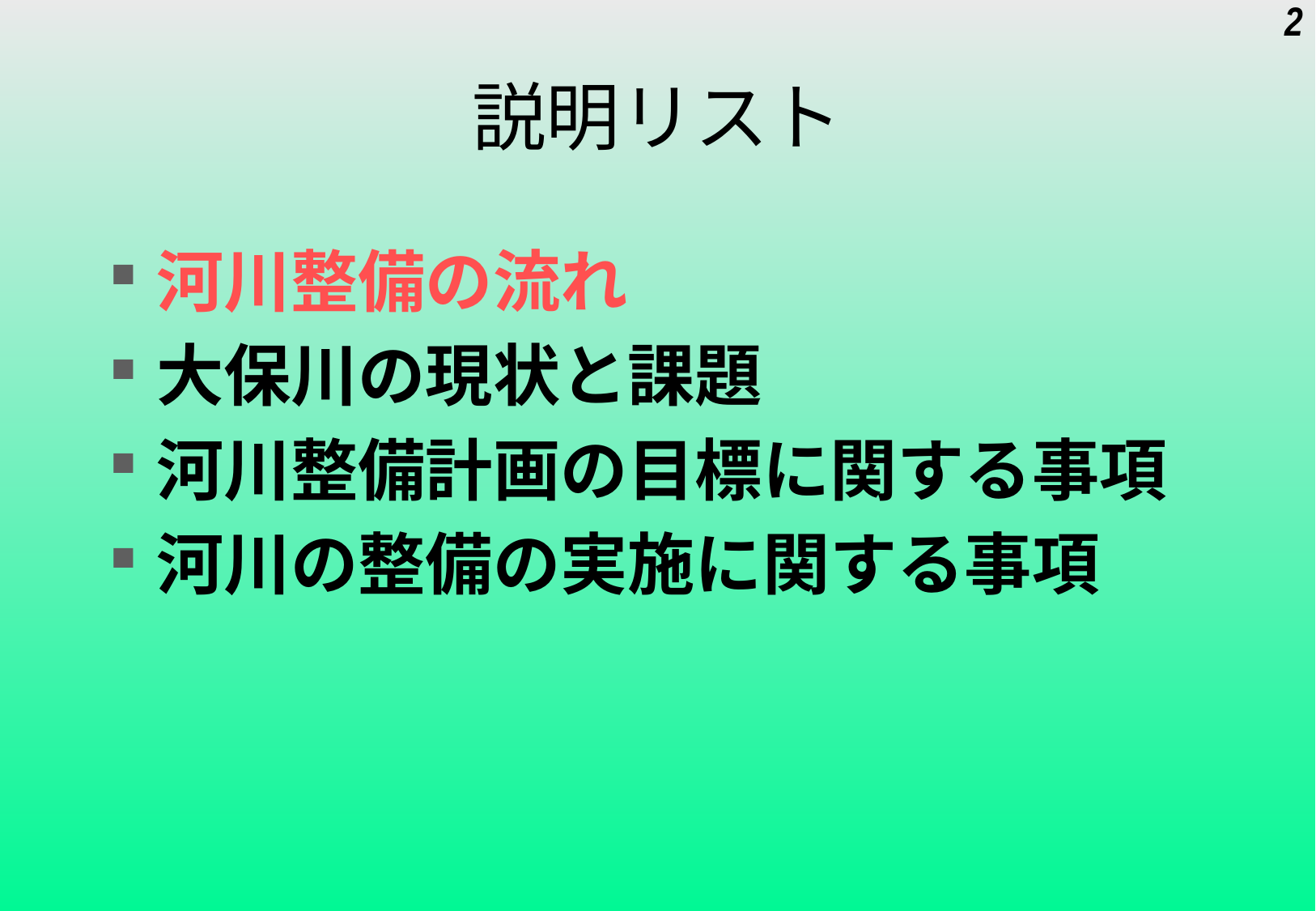

2
# 説明リスト
河川整備の流れ
大保川の現状と課題
河川整備計画の目標に関する事項
河川の整備の実施に関する事項